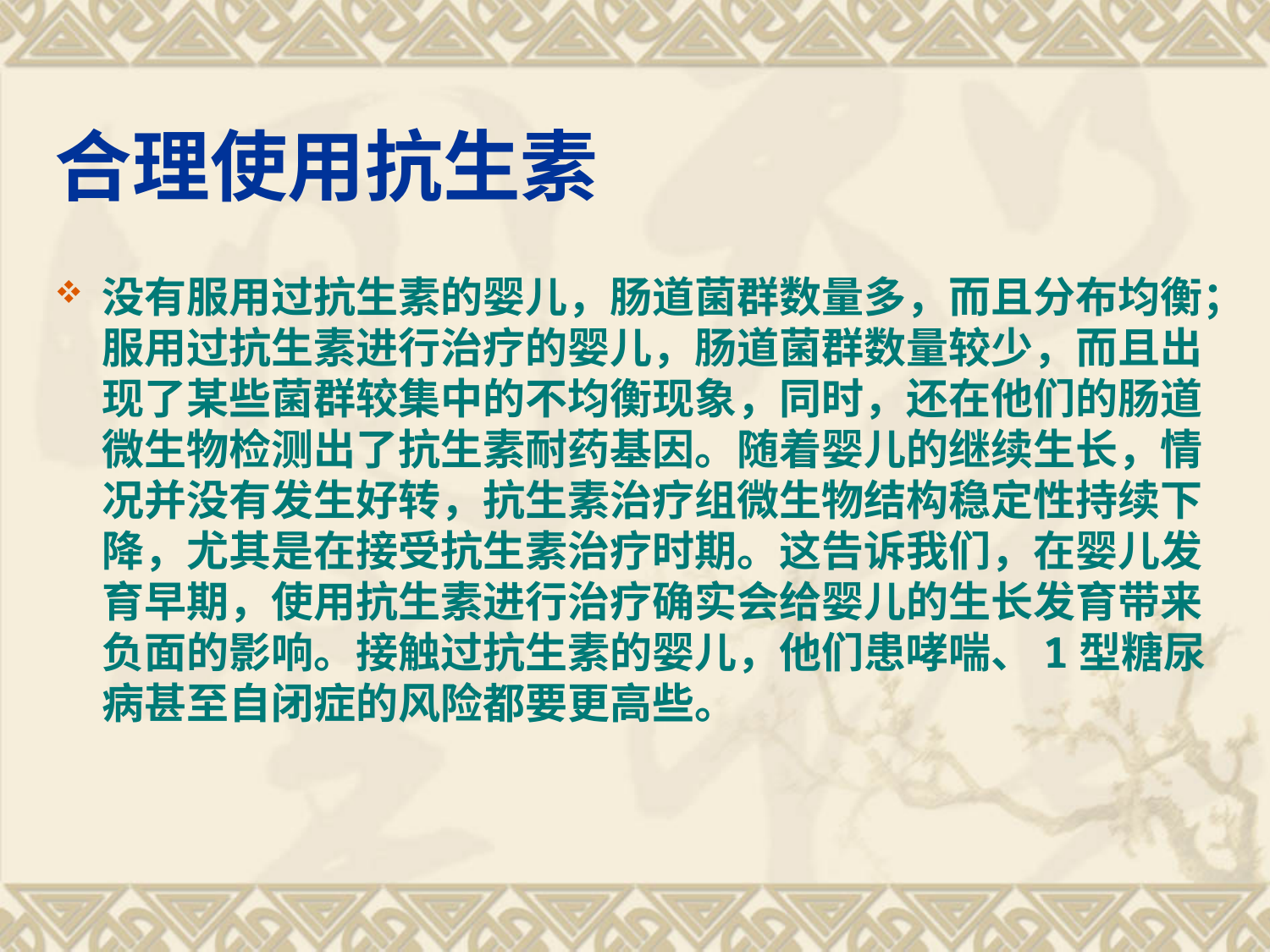

# 合理使用抗生素
没有服用过抗生素的婴儿，肠道菌群数量多，而且分布均衡；服用过抗生素进行治疗的婴儿，肠道菌群数量较少，而且出现了某些菌群较集中的不均衡现象，同时，还在他们的肠道微生物检测出了抗生素耐药基因。随着婴儿的继续生长，情况并没有发生好转，抗生素治疗组微生物结构稳定性持续下降，尤其是在接受抗生素治疗时期。这告诉我们，在婴儿发育早期，使用抗生素进行治疗确实会给婴儿的生长发育带来负面的影响。接触过抗生素的婴儿，他们患哮喘、1型糖尿病甚至自闭症的风险都要更高些。